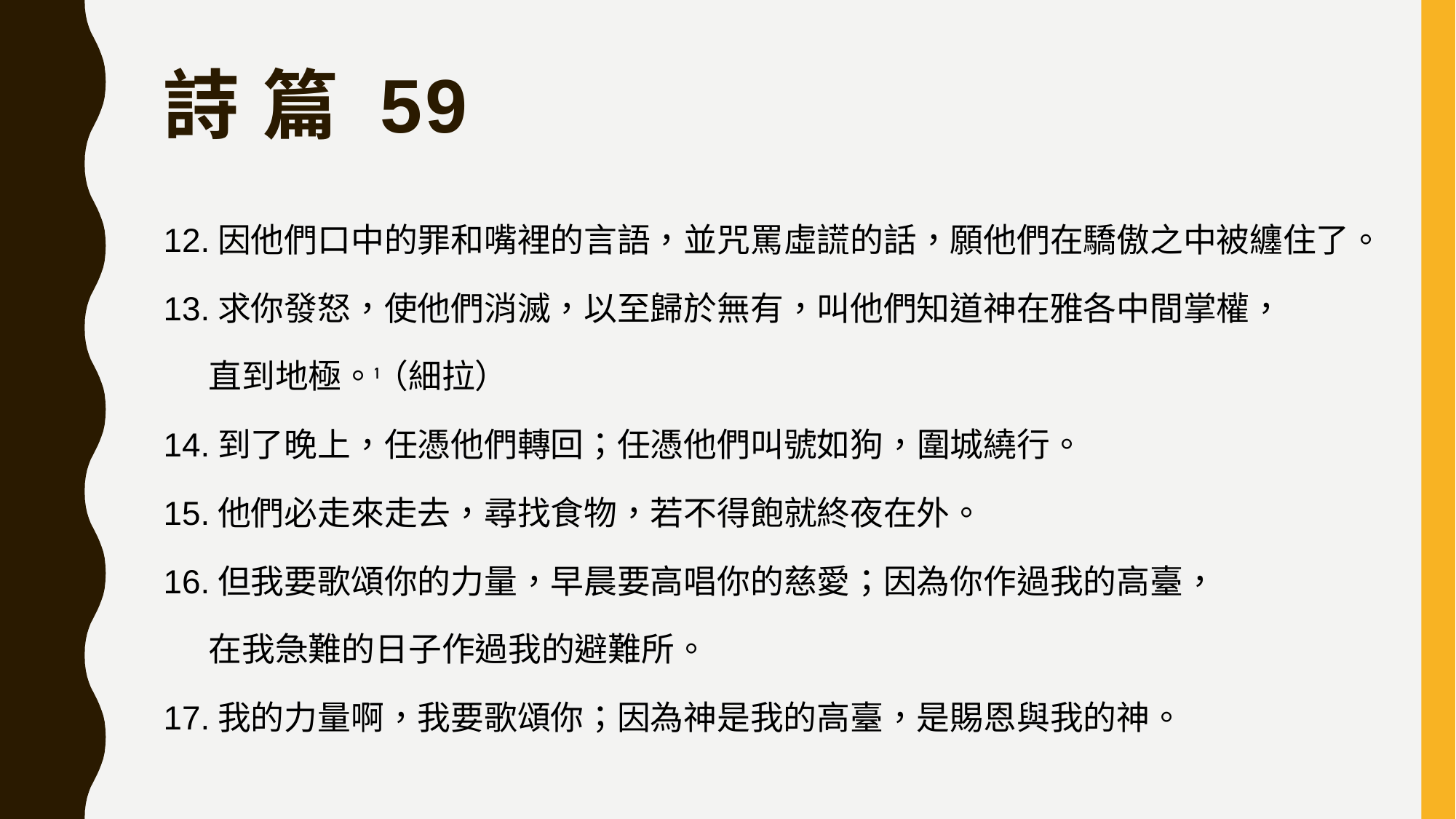

# 詩 篇 59
12.因他們口中的罪和嘴裡的言語，並咒罵虛謊的話，願他們在驕傲之中被纏住了。
13.求你發怒，使他們消滅，以至歸於無有，叫他們知道神在雅各中間掌權，
     直到地極。（細拉）
14.到了晚上，任憑他們轉回；任憑他們叫號如狗，圍城繞行。
15.他們必走來走去，尋找食物，若不得飽就終夜在外。
16.但我要歌頌你的力量，早晨要高唱你的慈愛；因為你作過我的高臺，
     在我急難的日子作過我的避難所。
17.我的力量啊，我要歌頌你；因為神是我的高臺，是賜恩與我的神。

1